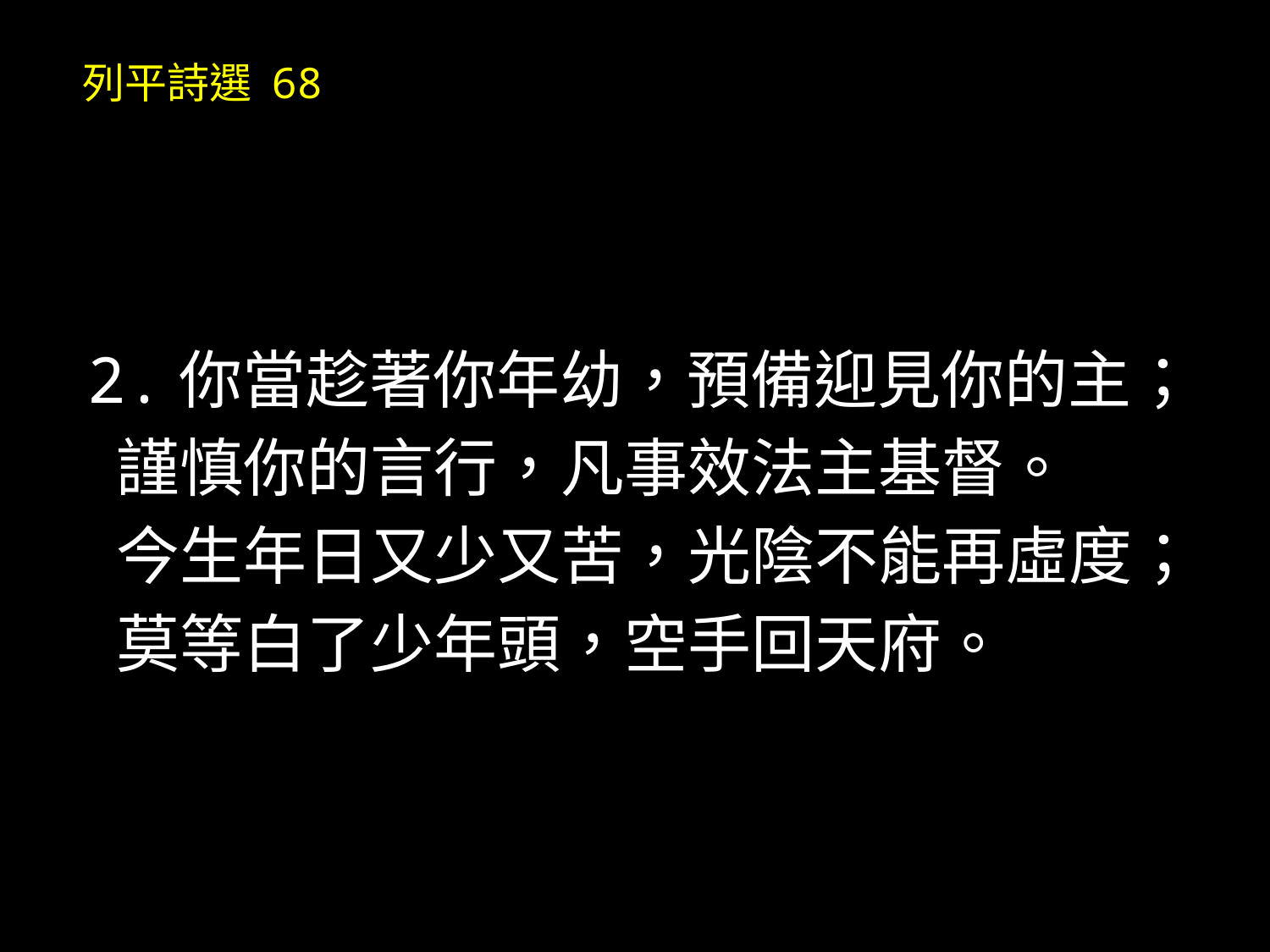

# 列平詩選 68
2.你當趁著你年幼，預備迎見你的主；
  謹慎你的言行，凡事效法主基督。　　
  今生年日又少又苦，光陰不能再虛度；
  莫等白了少年頭，空手回天府。